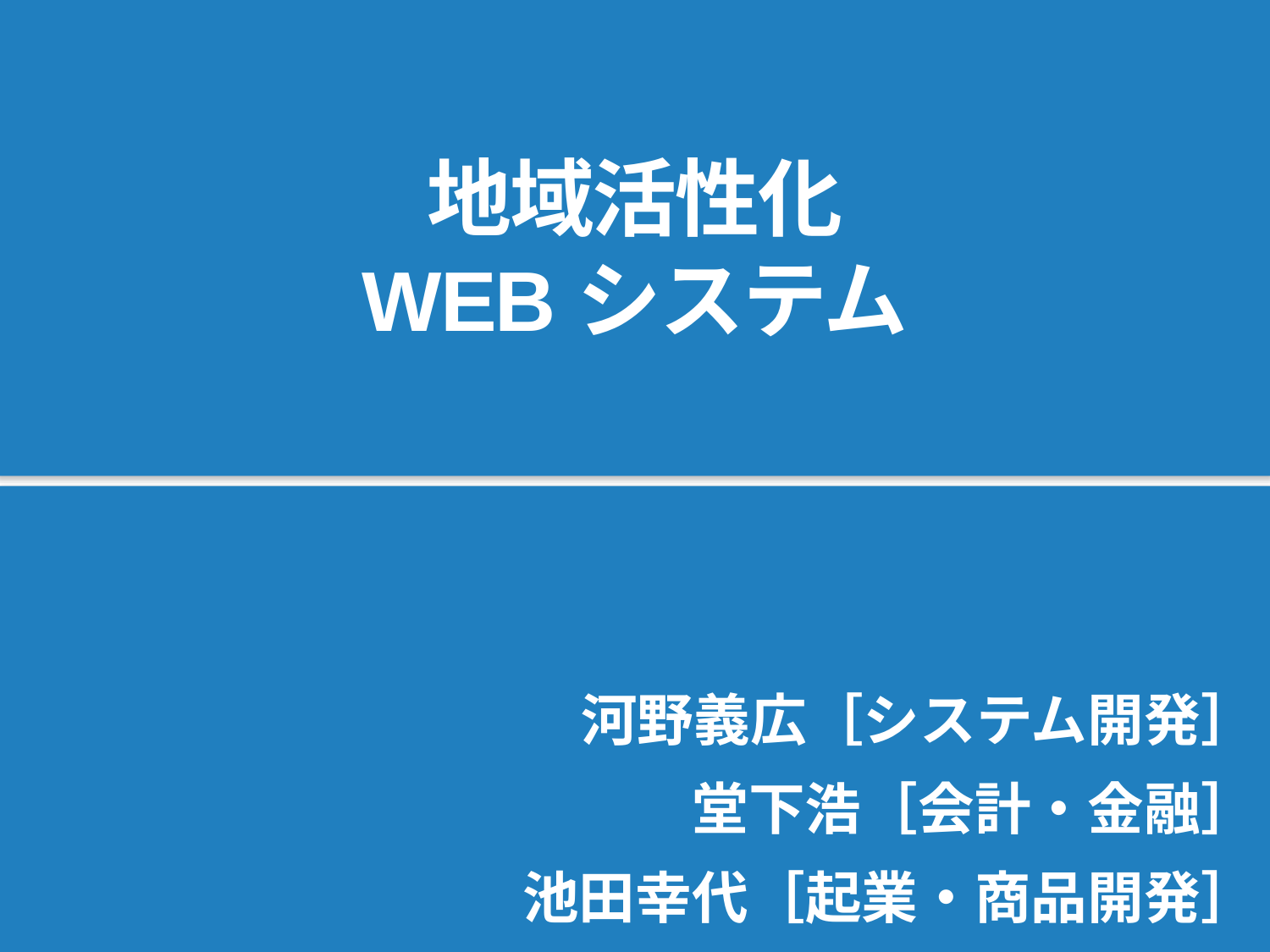

# 地域活性化 Webシステム
河野義広［システム開発］
堂下浩［会計・金融］
池田幸代［起業・商品開発］